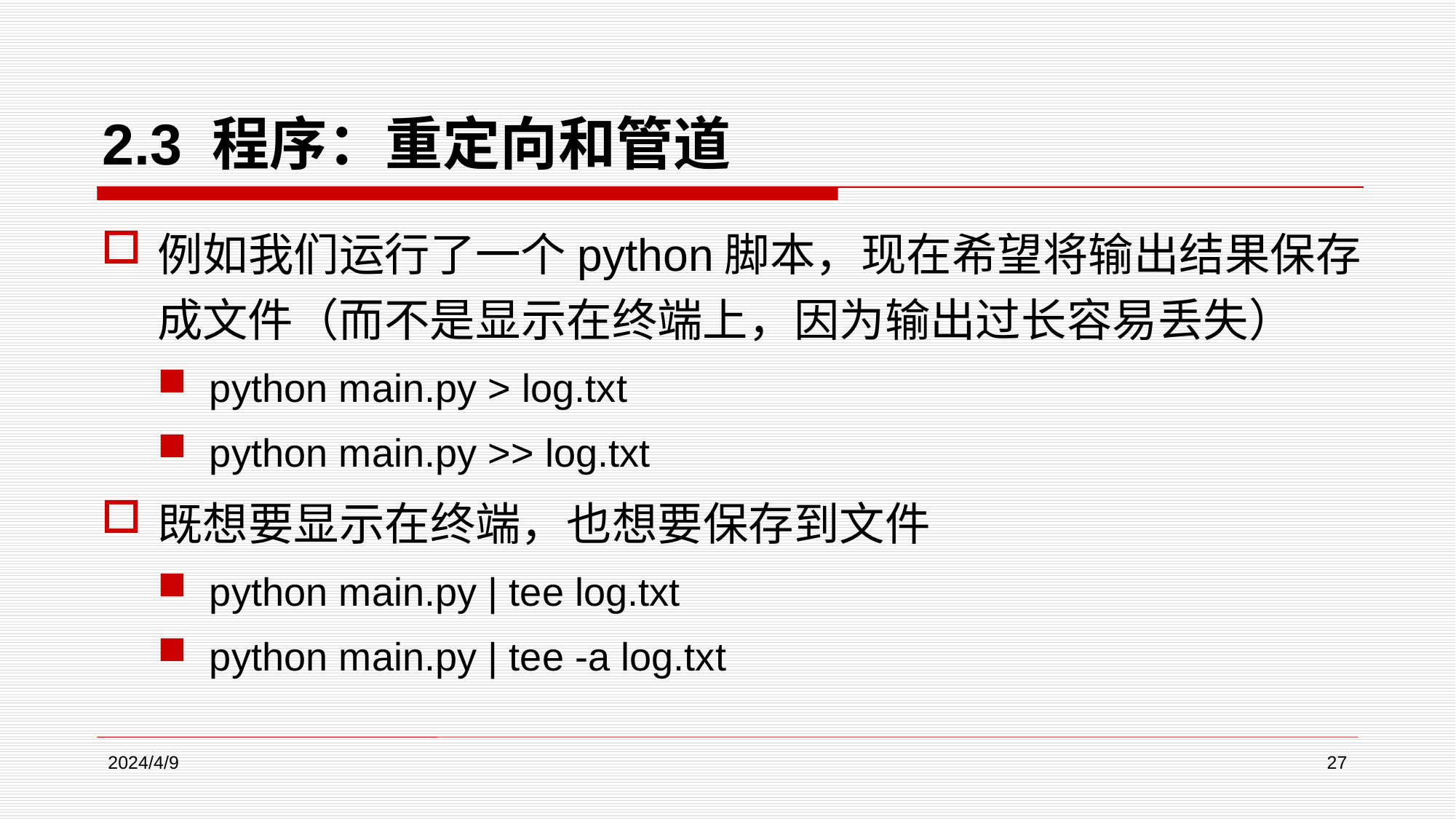

# 2.3 程序：重定向和管道
例如我们运行了一个python脚本，现在希望将输出结果保存成文件（而不是显示在终端上，因为输出过长容易丢失）
python main.py > log.txt
python main.py >> log.txt
既想要显示在终端，也想要保存到文件
python main.py | tee log.txt
python main.py | tee -a log.txt

2024/4/9
27